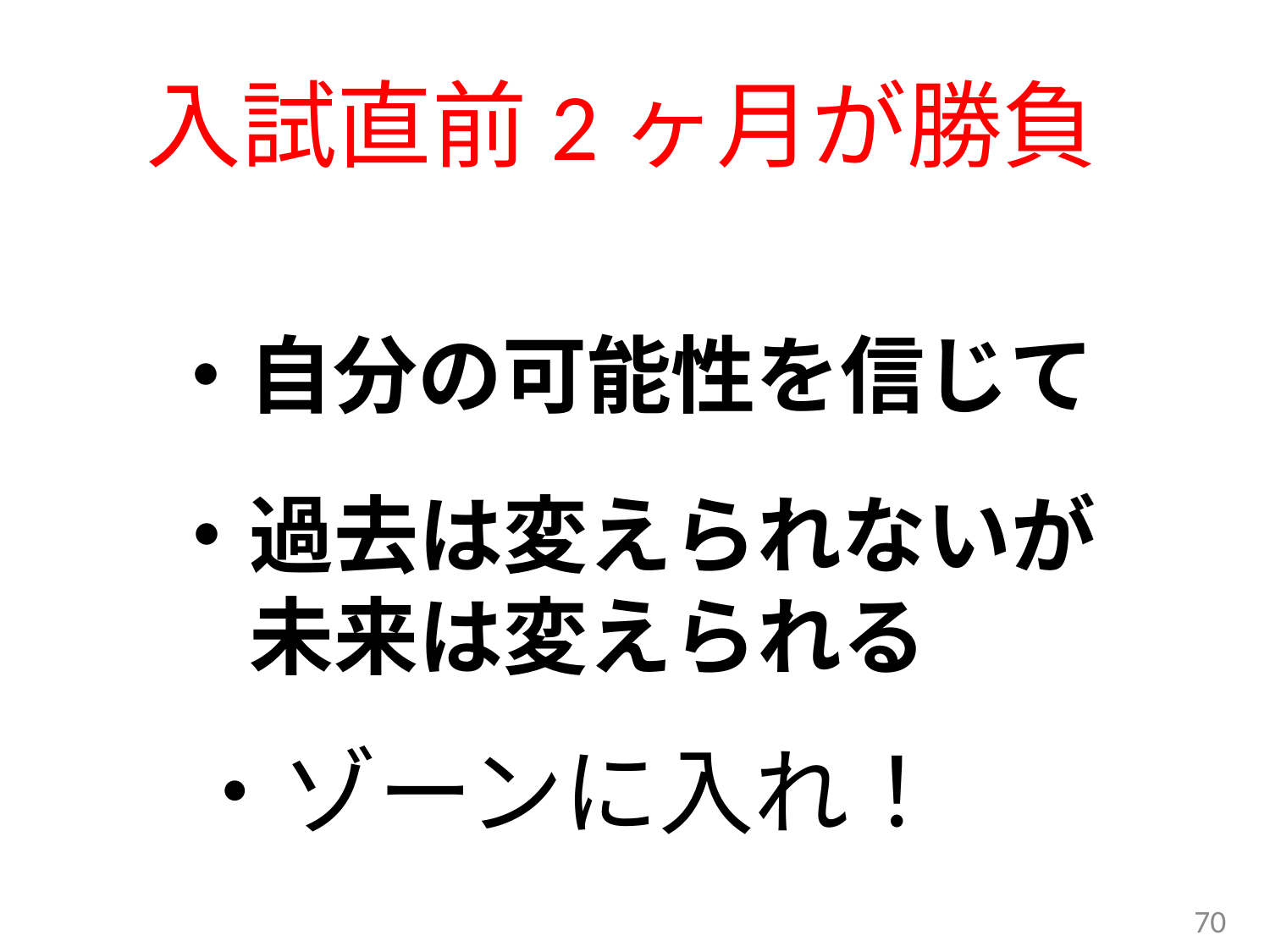

# 入試直前2ヶ月が勝負
・自分の可能性を信じて
・過去は変えられないが
　未来は変えられる
・ゾーンに入れ！
70